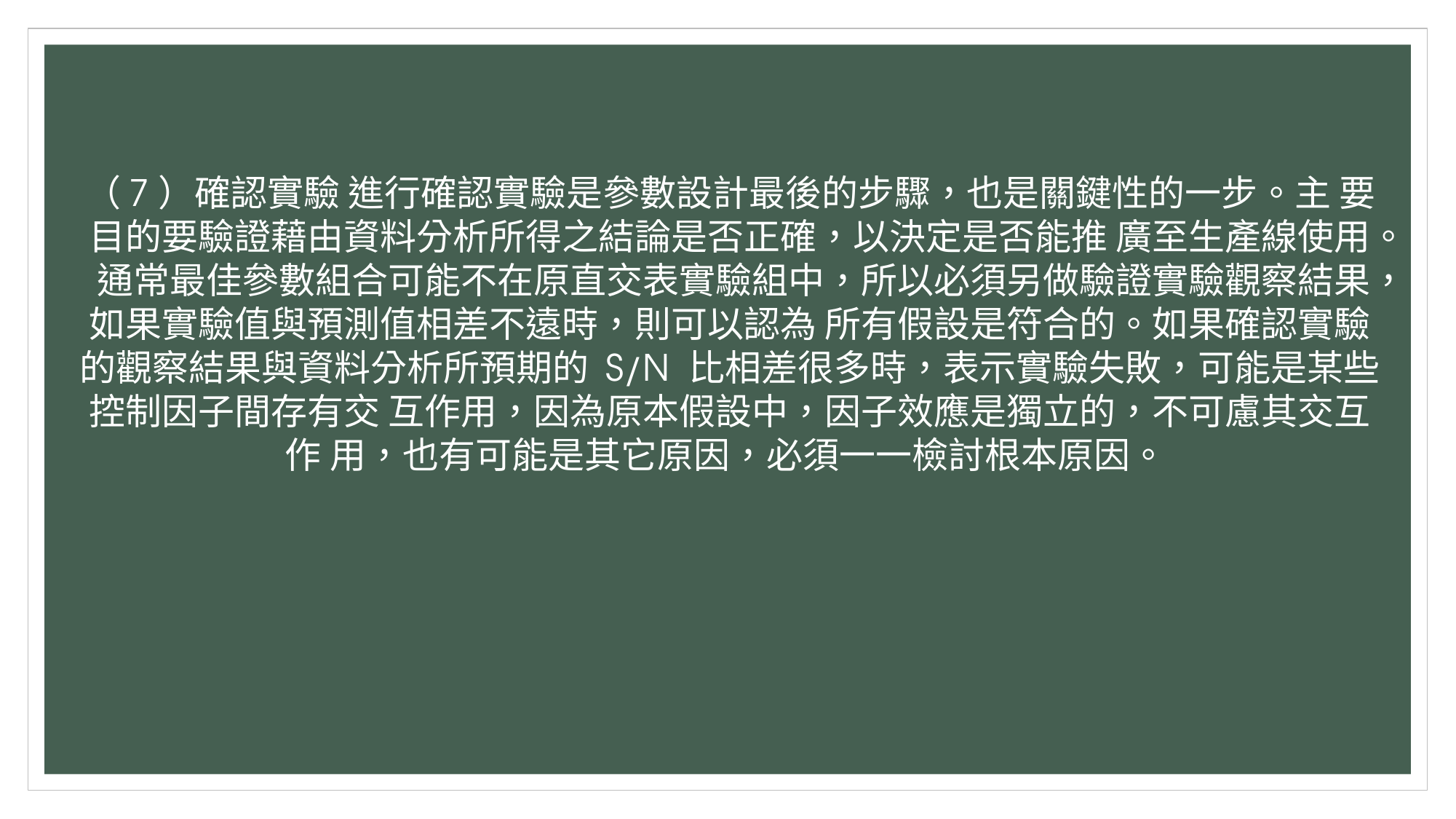

（7）確認實驗 進行確認實驗是參數設計最後的步驟，也是關鍵性的一步。主 要目的要驗證藉由資料分析所得之結論是否正確，以決定是否能推 廣至生產線使用。 通常最佳參數組合可能不在原直交表實驗組中，所以必須另做驗證實驗觀察結果，如果實驗值與預測值相差不遠時，則可以認為 所有假設是符合的。如果確認實驗的觀察結果與資料分析所預期的 S/N 比相差很多時，表示實驗失敗，可能是某些控制因子間存有交 互作用，因為原本假設中，因子效應是獨立的，不可慮其交互作 用，也有可能是其它原因，必須一一檢討根本原因。